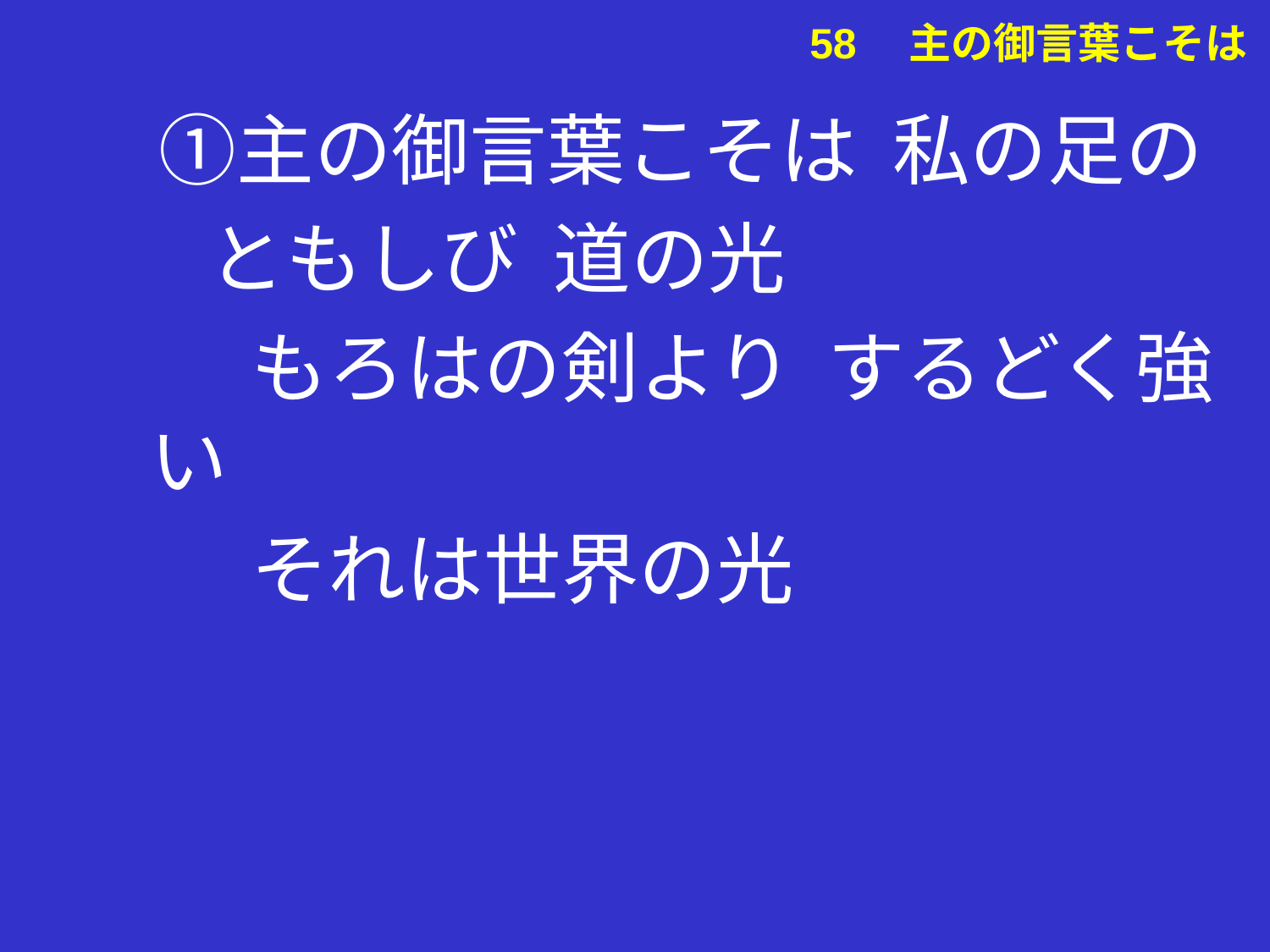

①主の御言葉こそは  私の足の
     ともしび  道の光
   　もろはの剣より  するどく強い
   　それは世界の光

# 58　主の御言葉こそは